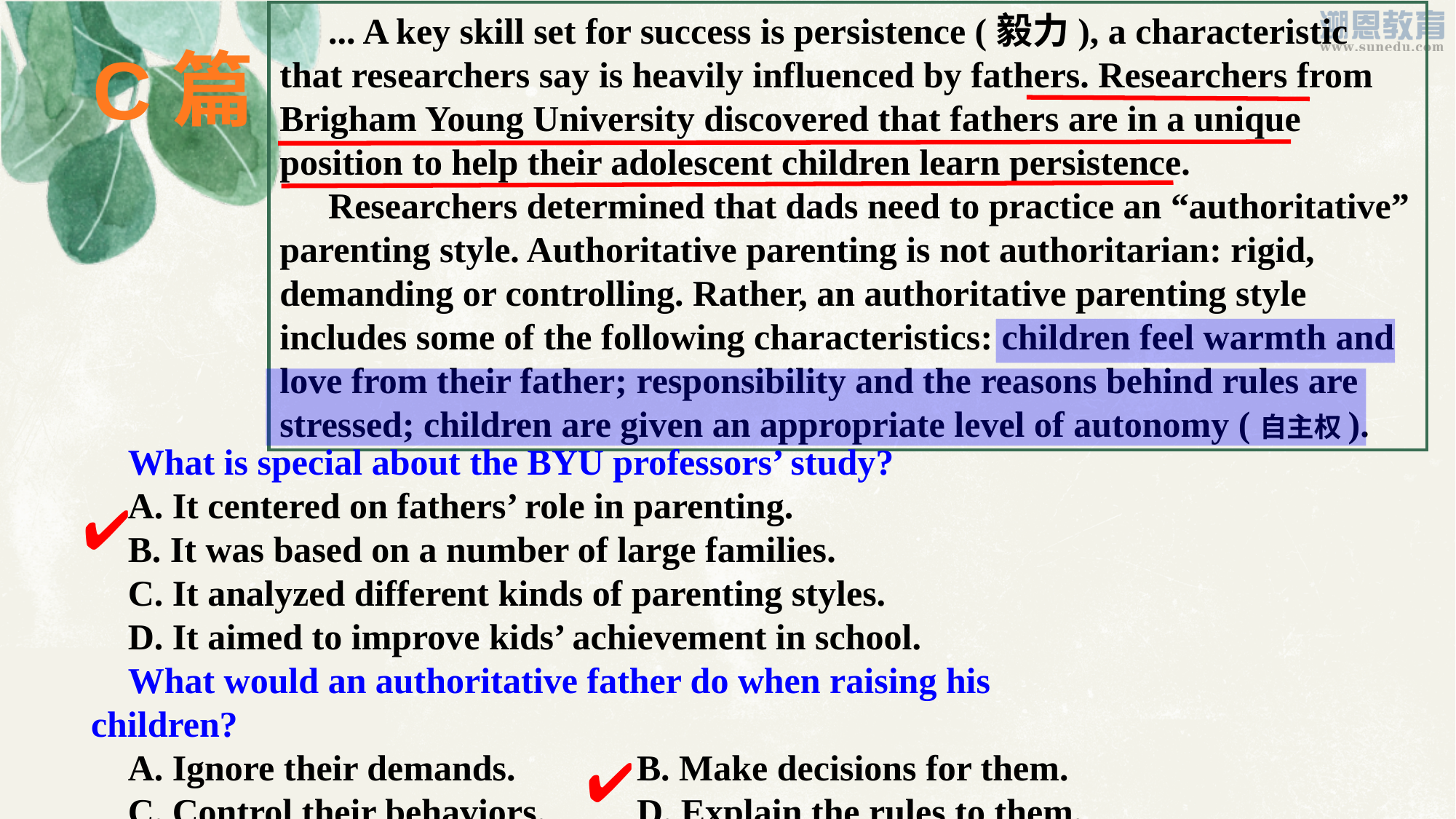

... A key skill set for success is persistence (毅力), a characteristic that researchers say is heavily influenced by fathers. Researchers from Brigham Young University discovered that fathers are in a unique position to help their adolescent children learn persistence.
Researchers determined that dads need to practice an “authoritative” parenting style. Authoritative parenting is not authoritarian: rigid, demanding or controlling. Rather, an authoritative parenting style includes some of the following characteristics: children feel warmth and love from their father; responsibility and the reasons behind rules are stressed; children are given an appropriate level of autonomy (自主权).
C篇

What is special about the BYU professors’ study?
A. It centered on fathers’ role in parenting.
B. It was based on a number of large families.
C. It analyzed different kinds of parenting styles.
D. It aimed to improve kids’ achievement in school.
What would an authoritative father do when raising his children?
A. Ignore their demands.		B. Make decisions for them.
C. Control their behaviors.	D. Explain the rules to them.

✔
✔